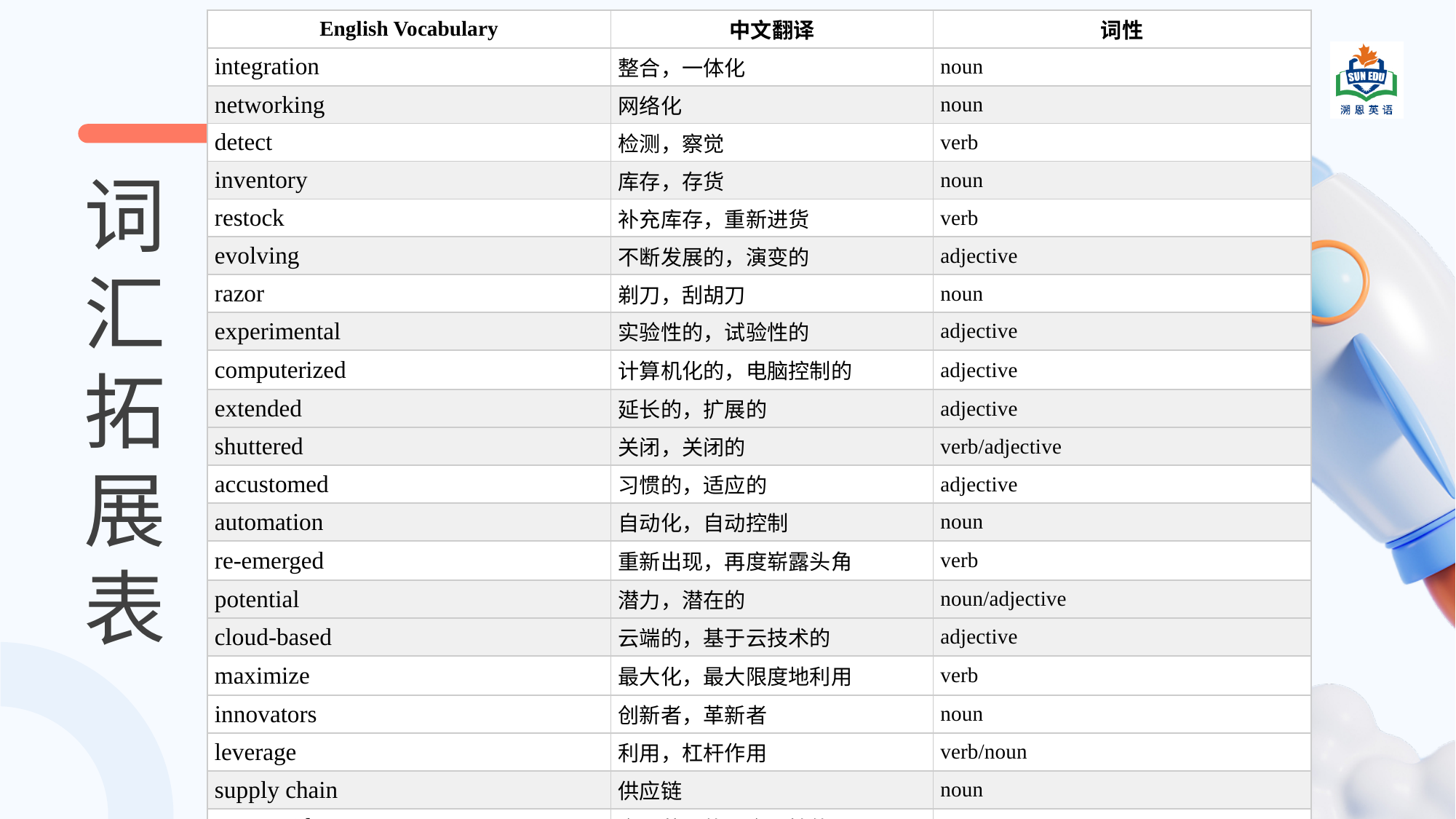

| English Vocabulary | 中文翻译 | 词性 |
| --- | --- | --- |
| integration | 整合，一体化 | noun |
| networking | 网络化 | noun |
| detect | 检测，察觉 | verb |
| inventory | 库存，存货 | noun |
| restock | 补充库存，重新进货 | verb |
| evolving | 不断发展的，演变的 | adjective |
| razor | 剃刀，刮胡刀 | noun |
| experimental | 实验性的，试验性的 | adjective |
| computerized | 计算机化的，电脑控制的 | adjective |
| extended | 延长的，扩展的 | adjective |
| shuttered | 关闭，关闭的 | verb/adjective |
| accustomed | 习惯的，适应的 | adjective |
| automation | 自动化，自动控制 | noun |
| re-emerged | 重新出现，再度崭露头角 | verb |
| potential | 潜力，潜在的 | noun/adjective |
| cloud-based | 云端的，基于云技术的 | adjective |
| maximize | 最大化，最大限度地利用 | verb |
| innovators | 创新者，革新者 | noun |
| leverage | 利用，杠杆作用 | verb/noun |
| supply chain | 供应链 | noun |
| nationwide | 全国范围的，全国性的 | adjective/adverb |
词
汇
拓
展
表